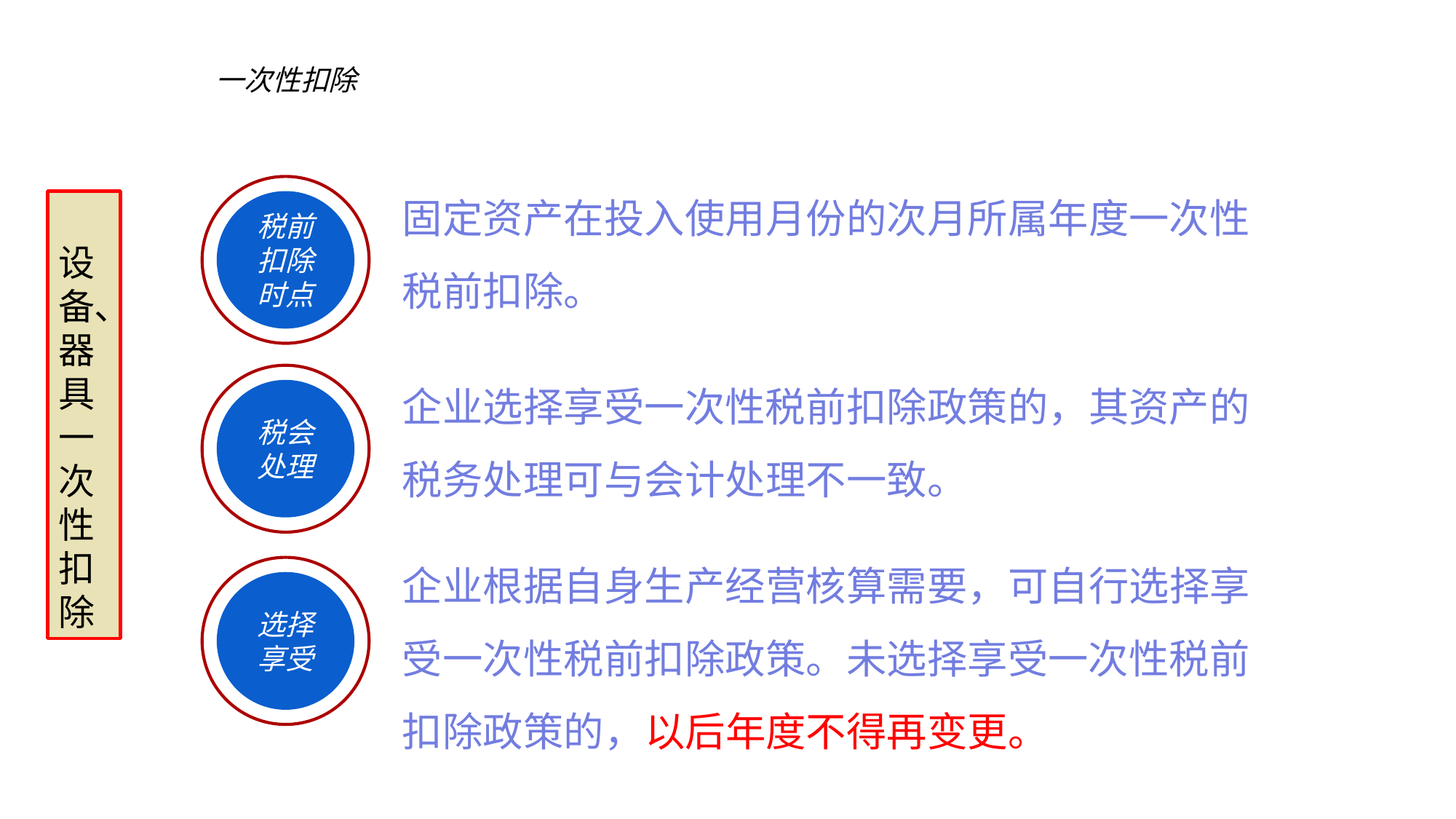

一次性扣除
固定资产在投入使用月份的次月所属年度一次性税前扣除。

税前扣除时点
   设备、器具一次性扣除
企业选择享受一次性税前扣除政策的，其资产的税务处理可与会计处理不一致。

税会处理
企业根据自身生产经营核算需要，可自行选择享受一次性税前扣除政策。未选择享受一次性税前扣除政策的，以后年度不得再变更。

选择享受